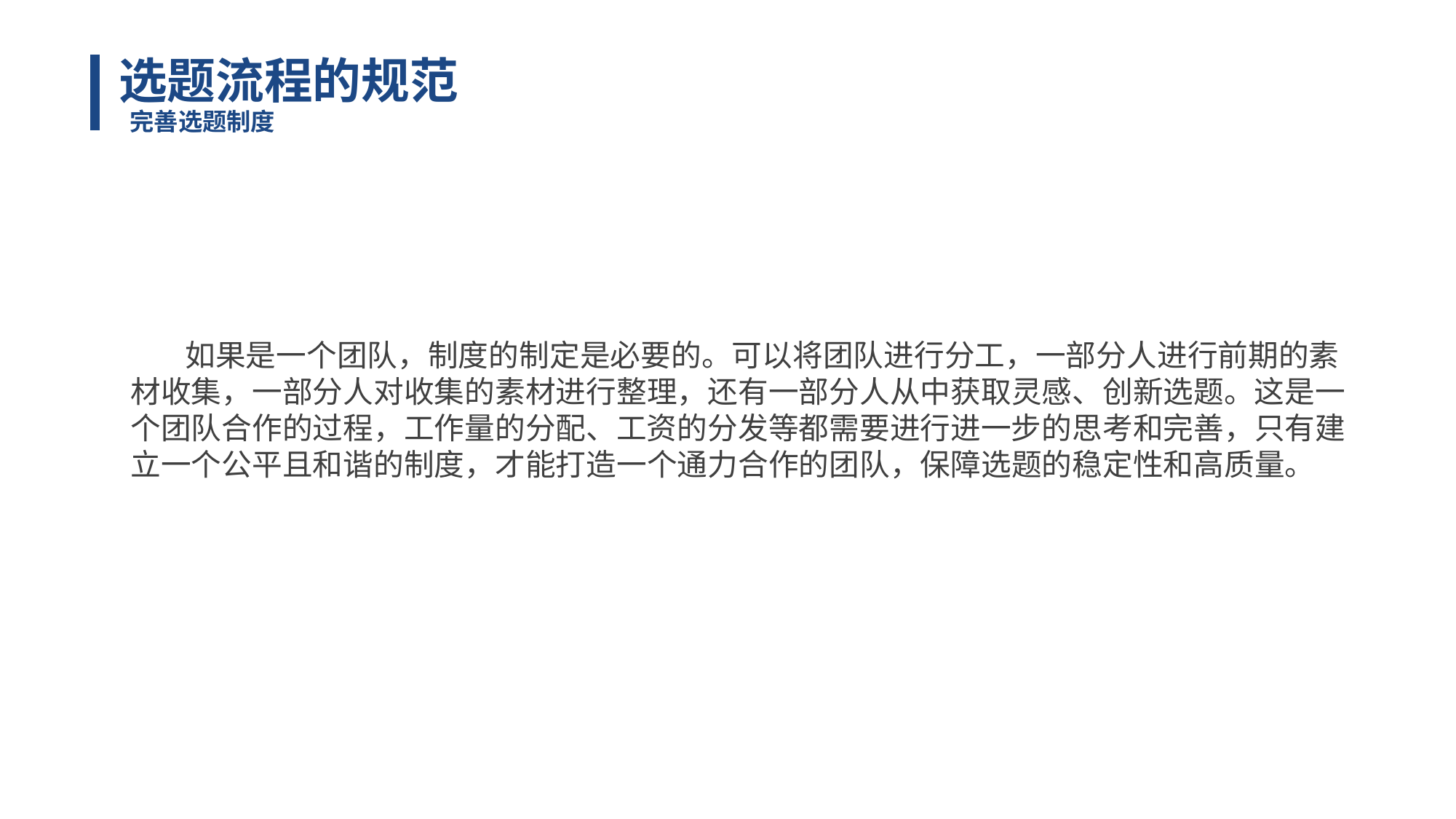

选题流程的规范
 完善选题制度
如果是一个团队，制度的制定是必要的。可以将团队进行分工，一部分人进行前期的素材收集，一部分人对收集的素材进行整理，还有一部分人从中获取灵感、创新选题。这是一个团队合作的过程，工作量的分配、工资的分发等都需要进行进一步的思考和完善，只有建立一个公平且和谐的制度，才能打造一个通力合作的团队，保障选题的稳定性和高质量。